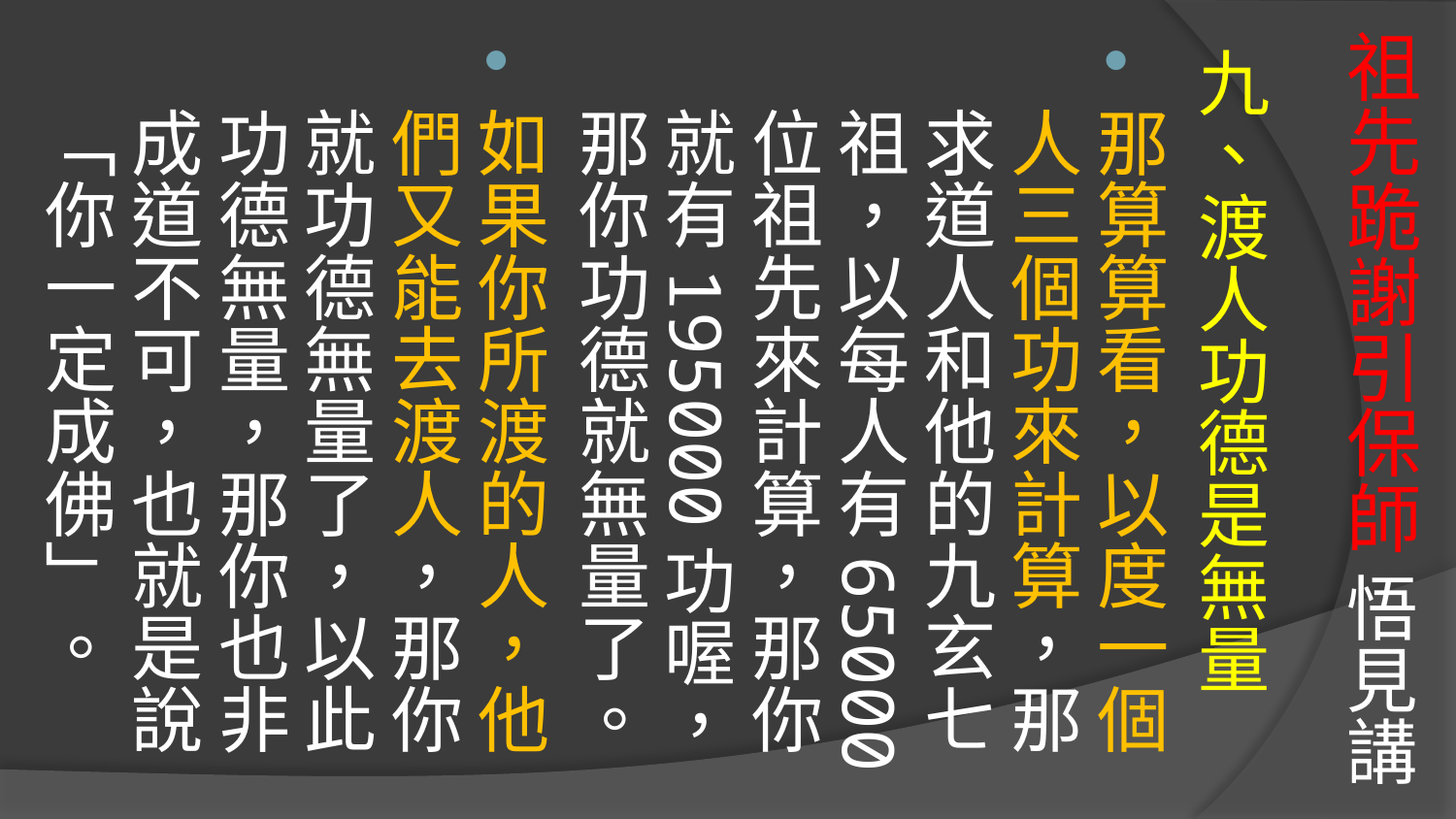

# 祖先跪謝引保師 悟見講
九、渡人功德是無量
那算算看，以度一個人三個功來計算，那求道人和他的九玄七祖，以每人有65000位祖先來計算，那你就有195000功喔，那你功德就無量了。
如果你所渡的人，他們又能去渡人，那你就功德無量了，以此功德無量，那你也非成道不可，也就是說「你一定成佛」。